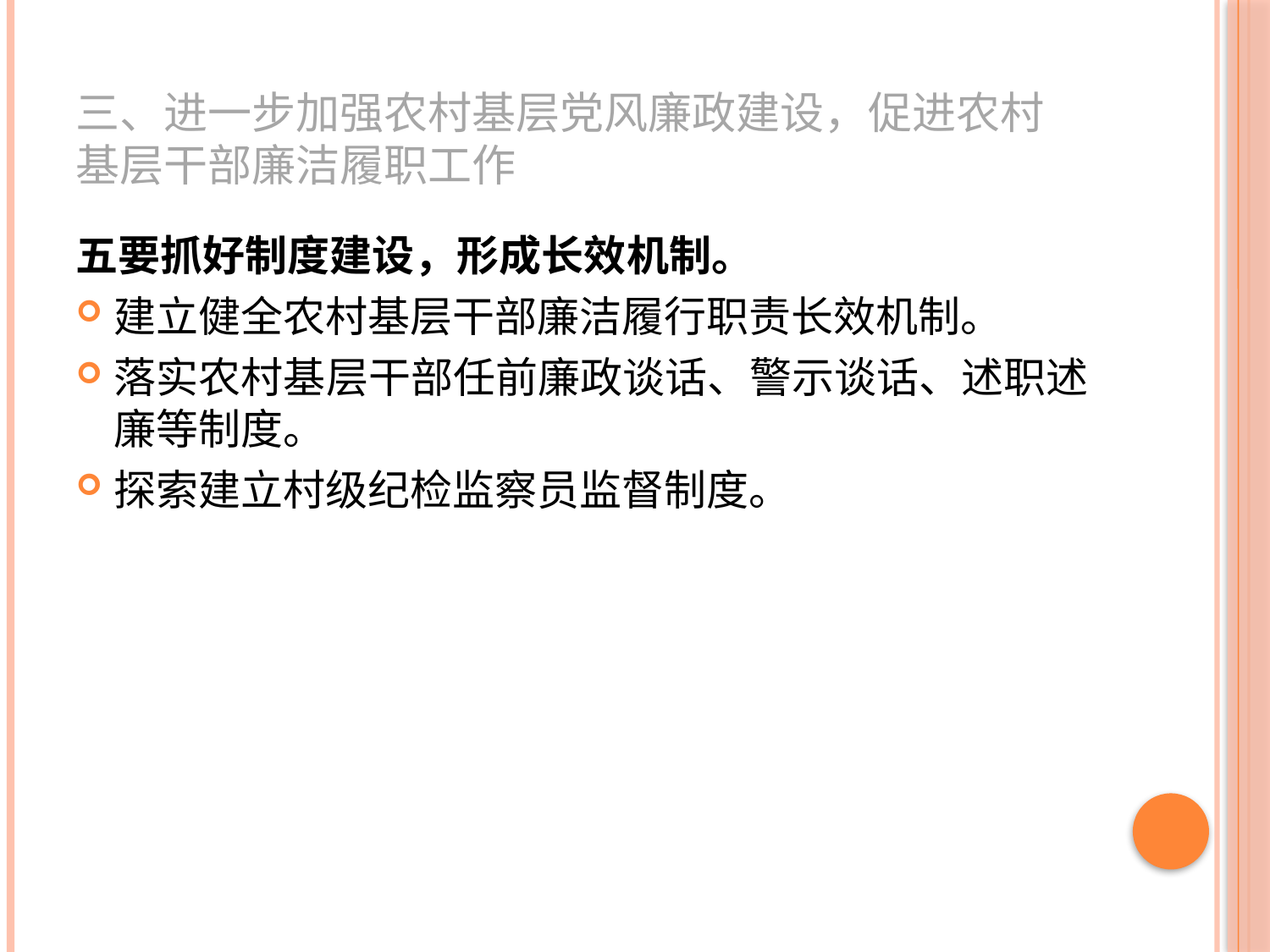

# 三、进一步加强农村基层党风廉政建设，促进农村基层干部廉洁履职工作
五要抓好制度建设，形成长效机制。
建立健全农村基层干部廉洁履行职责长效机制。
落实农村基层干部任前廉政谈话、警示谈话、述职述廉等制度。
探索建立村级纪检监察员监督制度。